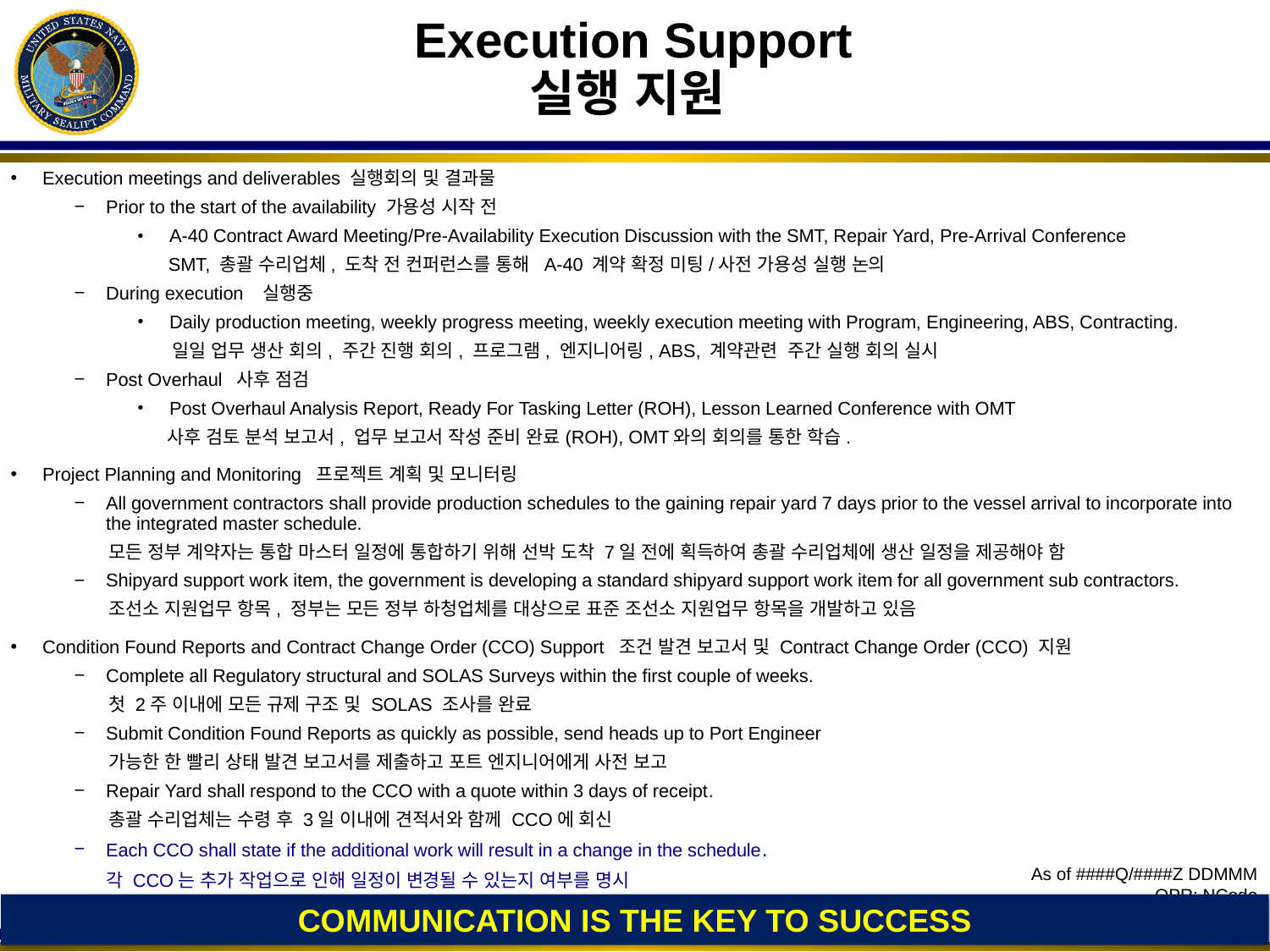

# Execution Support 실행 지원
Execution meetings and deliverables 실행회의 및 결과물
Prior to the start of the availability 가용성 시작 전
A-40 Contract Award Meeting/Pre-Availability Execution Discussion with the SMT, Repair Yard, Pre-Arrival Conference
      SMT, 총괄 수리업체, 도착 전 컨퍼런스를 통해  A-40 계약 확정 미팅/사전 가용성 실행 논의
During execution   실행중
Daily production meeting, weekly progress meeting, weekly execution meeting with Program, Engineering, ABS, Contracting.
      일일 업무 생산 회의, 주간 진행 회의, 프로그램, 엔지니어링, ABS, 계약관련  주간 실행 회의 실시
Post Overhaul  사후 점검
Post Overhaul Analysis Report, Ready For Tasking Letter (ROH), Lesson Learned Conference with OMT
     사후 검토 분석 보고서, 업무 보고서 작성 준비 완료(ROH), OMT와의 회의를 통한 학습.
Project Planning and Monitoring  프로젝트 계획 및 모니터링
All government contractors shall provide production schedules to the gaining repair yard 7 days prior to the vessel arrival to incorporate into the integrated master schedule.
      모든 정부 계약자는 통합 마스터 일정에 통합하기 위해 선박 도착 7일 전에 획득하여 총괄 수리업체에 생산 일정을 제공해야 함
Shipyard support work item, the government is developing a standard shipyard support work item for all government sub contractors.
      조선소 지원업무 항목, 정부는 모든 정부 하청업체를 대상으로 표준 조선소 지원업무 항목을 개발하고 있음
Condition Found Reports and Contract Change Order (CCO) Support  조건 발견 보고서 및 Contract Change Order (CCO) 지원
Complete all Regulatory structural and SOLAS Surveys within the first couple of weeks.
      첫 2주 이내에 모든 규제 구조 및 SOLAS 조사를 완료
Submit Condition Found Reports as quickly as possible, send heads up to Port Engineer
      가능한 한 빨리 상태 발견 보고서를 제출하고 포트 엔지니어에게 사전 보고
Repair Yard shall respond to the CCO with a quote within 3 days of receipt.
      총괄 수리업체는 수령 후 3일 이내에 견적서와 함께 CCO에 회신
Each CCO shall state if the additional work will result in a change in the schedule.
     각 CCO는 추가 작업으로 인해 일정이 변경될 수 있는지 여부를 명시

COMMUNICATION IS THE KEY TO SUCCESS